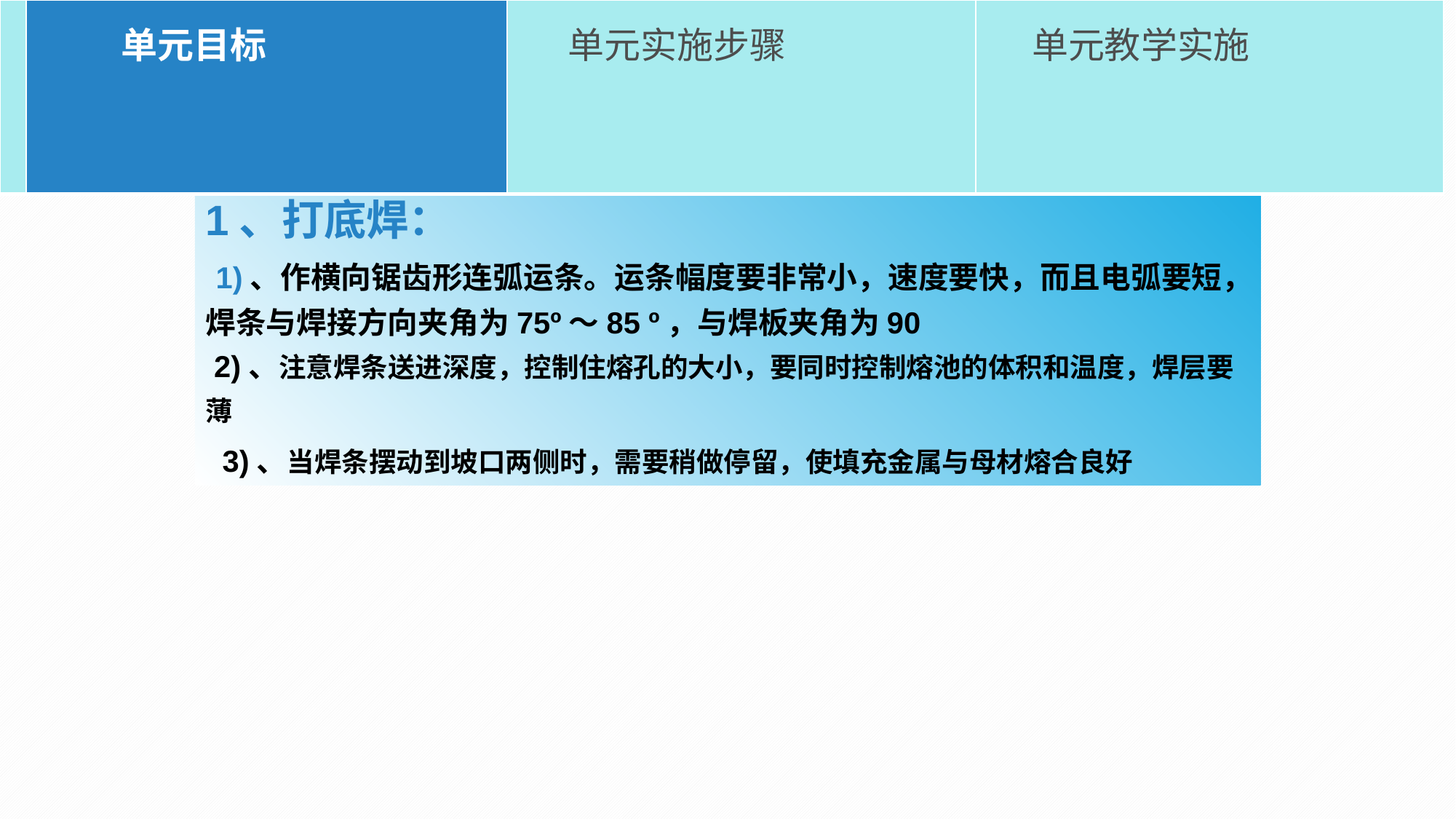

|  | 单元目标 | 单元实施步骤 | 单元教学实施 |
| --- | --- | --- | --- |
三、施焊
1、打底焊：
 1)、作横向锯齿形连弧运条。运条幅度要非常小，速度要快，而且电弧要短，焊条与焊接方向夹角为75º～85 º，与焊板夹角为90
 2)、注意焊条送进深度，控制住熔孔的大小，要同时控制熔池的体积和温度，焊层要薄
  3)、当焊条摆动到坡口两侧时，需要稍做停留，使填充金属与母材熔合良好